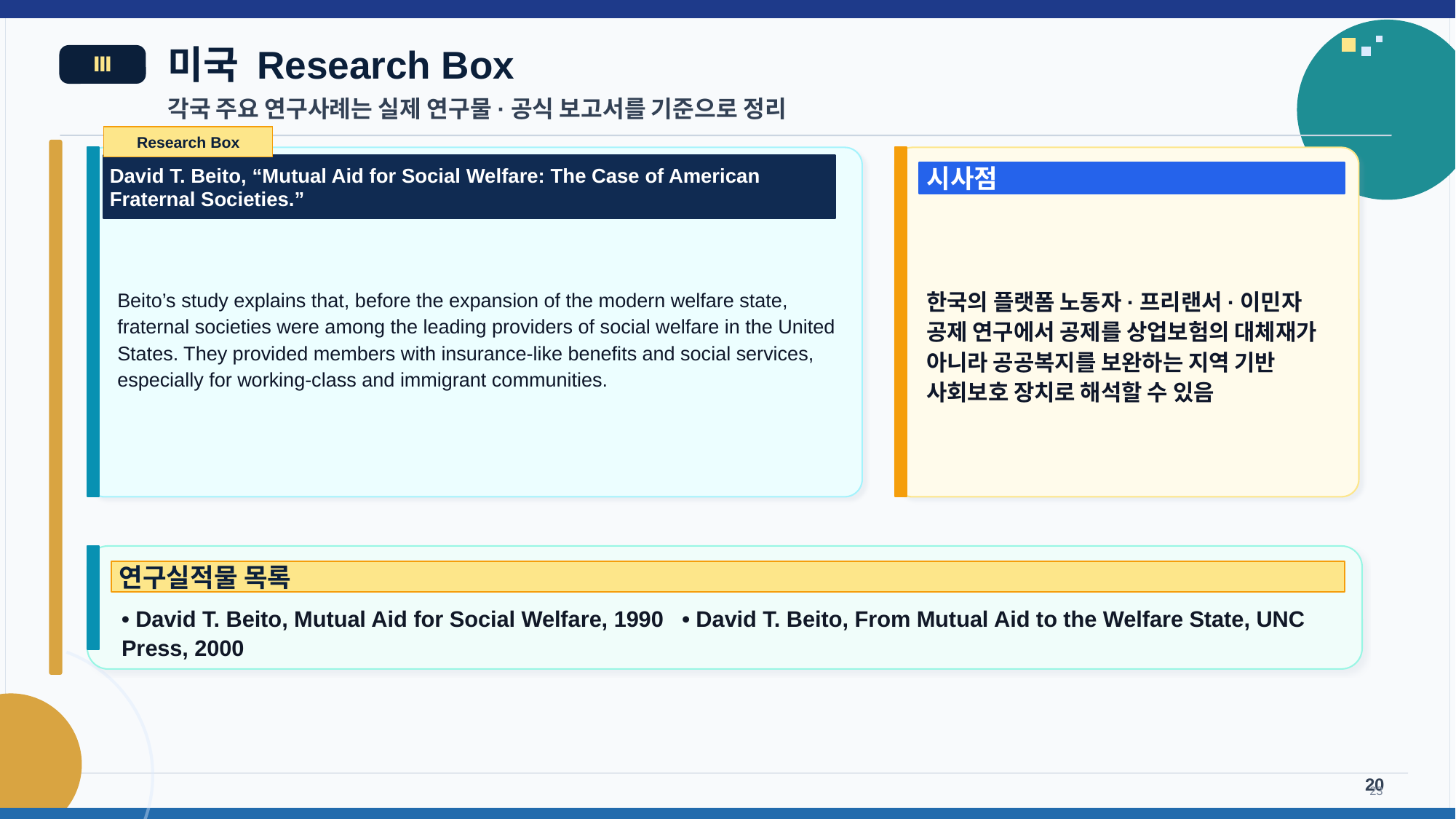

미국 Research Box

Ⅲ
각국 주요 연구사례는 실제 연구물·공식 보고서를 기준으로 정리
Research Box

David T. Beito, “Mutual Aid for Social Welfare: The Case of American Fraternal Societies.”
시사점
한국의 플랫폼 노동자·프리랜서·이민자 공제 연구에서 공제를 상업보험의 대체재가 아니라 공공복지를 보완하는 지역 기반 사회보호 장치로 해석할 수 있음
Beito’s study explains that, before the expansion of the modern welfare state, fraternal societies were among the leading providers of social welfare in the United States. They provided members with insurance-like benefits and social services, especially for working-class and immigrant communities.

연구실적물 목록
• David T. Beito, Mutual Aid for Social Welfare, 1990   • David T. Beito, From Mutual Aid to the Welfare State, UNC Press, 2000

20
23